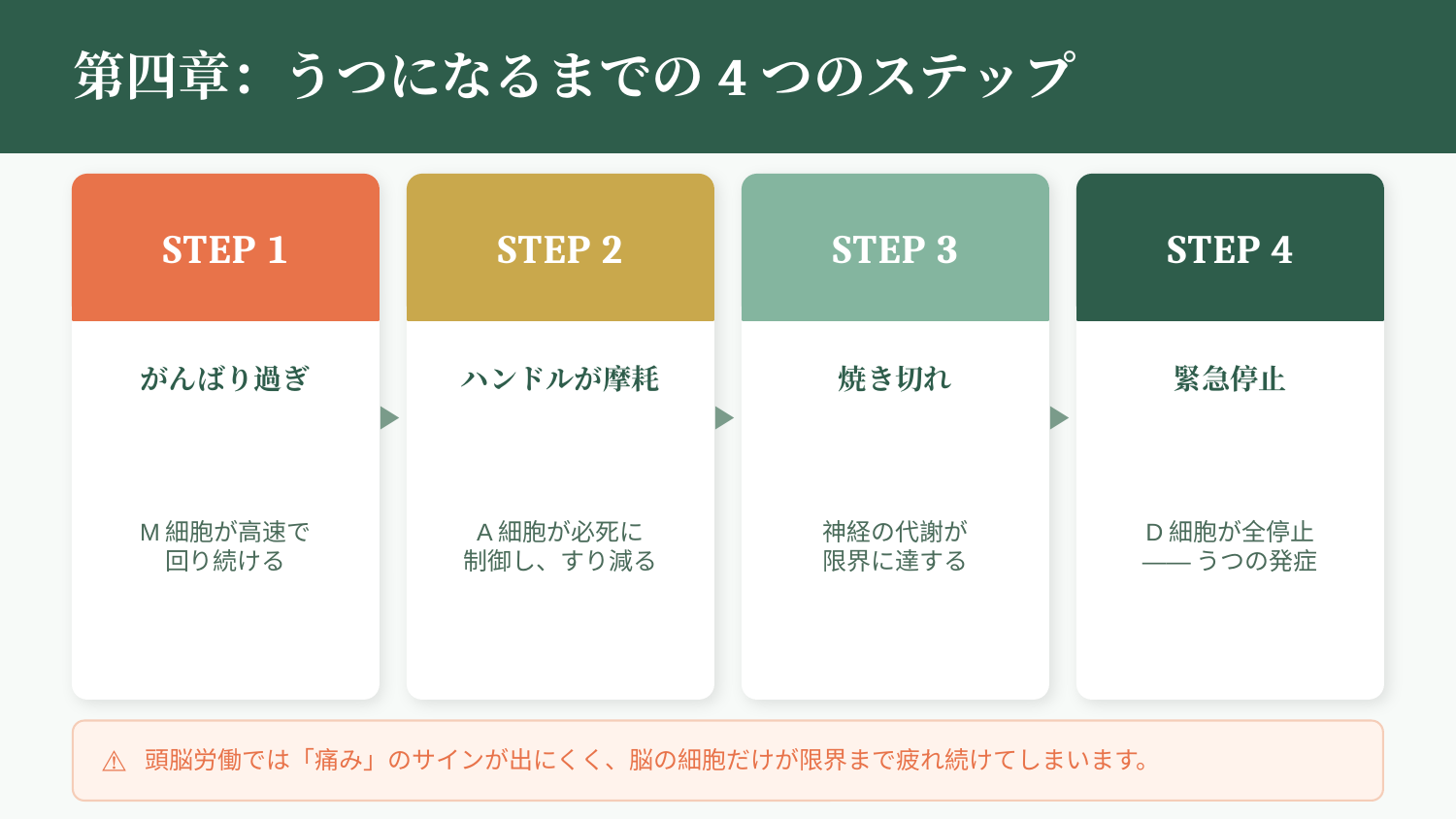

第四章：うつになるまでの4つのステップ

STEP 1
STEP 2
STEP 3
STEP 4

がんばり過ぎ
ハンドルが摩耗
焼き切れ
緊急停止
▶
▶
▶
M細胞が高速で
回り続ける
A細胞が必死に
制御し、すり減る
神経の代謝が
限界に達する
D細胞が全停止
——うつの発症

⚠  頭脳労働では「痛み」のサインが出にくく、脳の細胞だけが限界まで疲れ続けてしまいます。